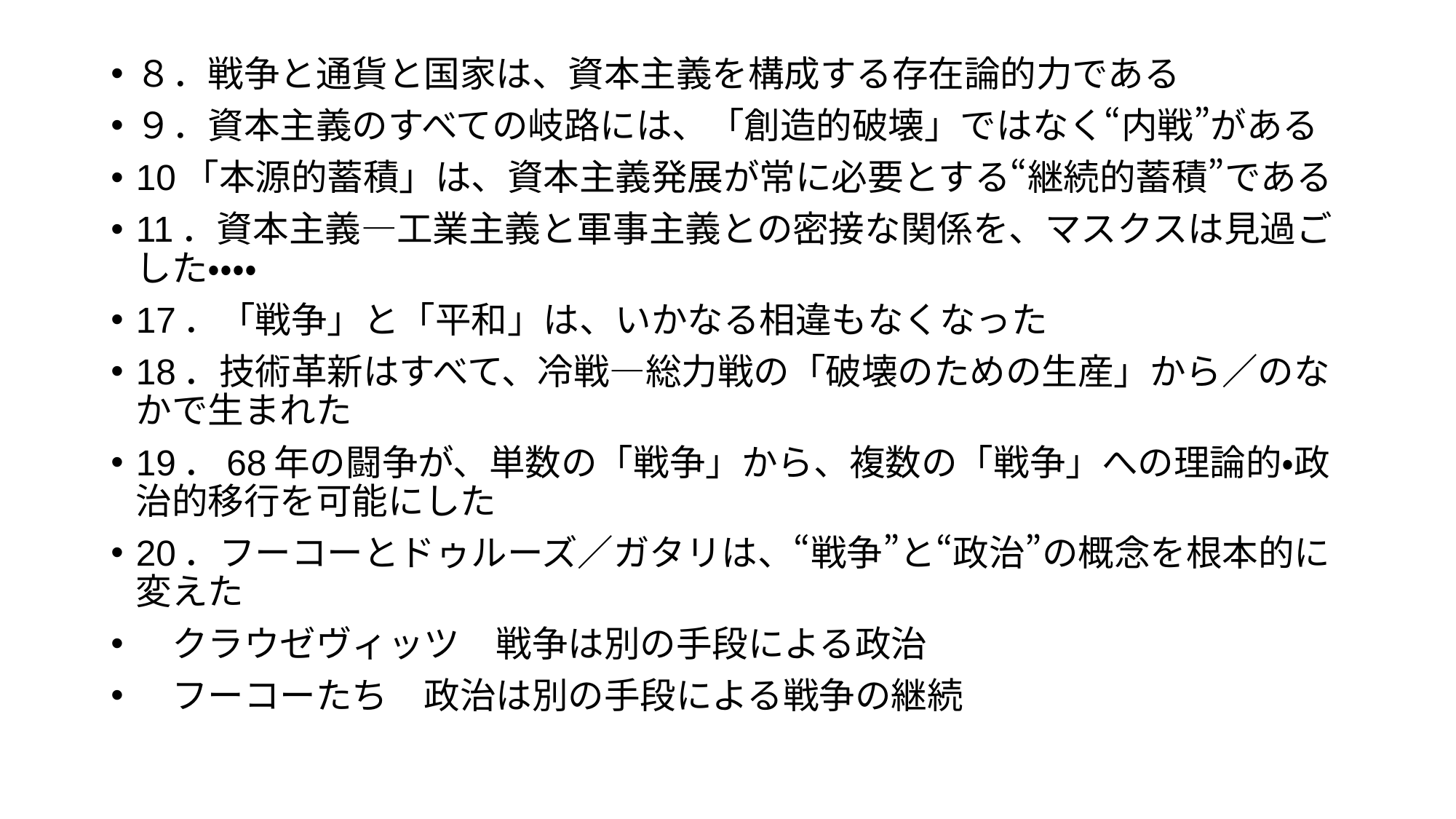

#
８．戦争と通貨と国家は、資本主義を構成する存在論的力である
９．資本主義のすべての岐路には、「創造的破壊」ではなく“内戦”がある
10「本源的蓄積」は、資本主義発展が常に必要とする“継続的蓄積”である
11．資本主義―工業主義と軍事主義との密接な関係を、マスクスは見過ごした・・・・
17．「戦争」と「平和」は、いかなる相違もなくなった
18．技術革新はすべて、冷戦―総力戦の「破壊のための生産」から／のなかで生まれた
19．68年の闘争が、単数の「戦争」から、複数の「戦争」への理論的・政治的移行を可能にした
20．フーコーとドゥルーズ／ガタリは、“戦争”と“政治”の概念を根本的に変えた
　クラウゼヴィッツ　戦争は別の手段による政治
　フーコーたち　政治は別の手段による戦争の継続